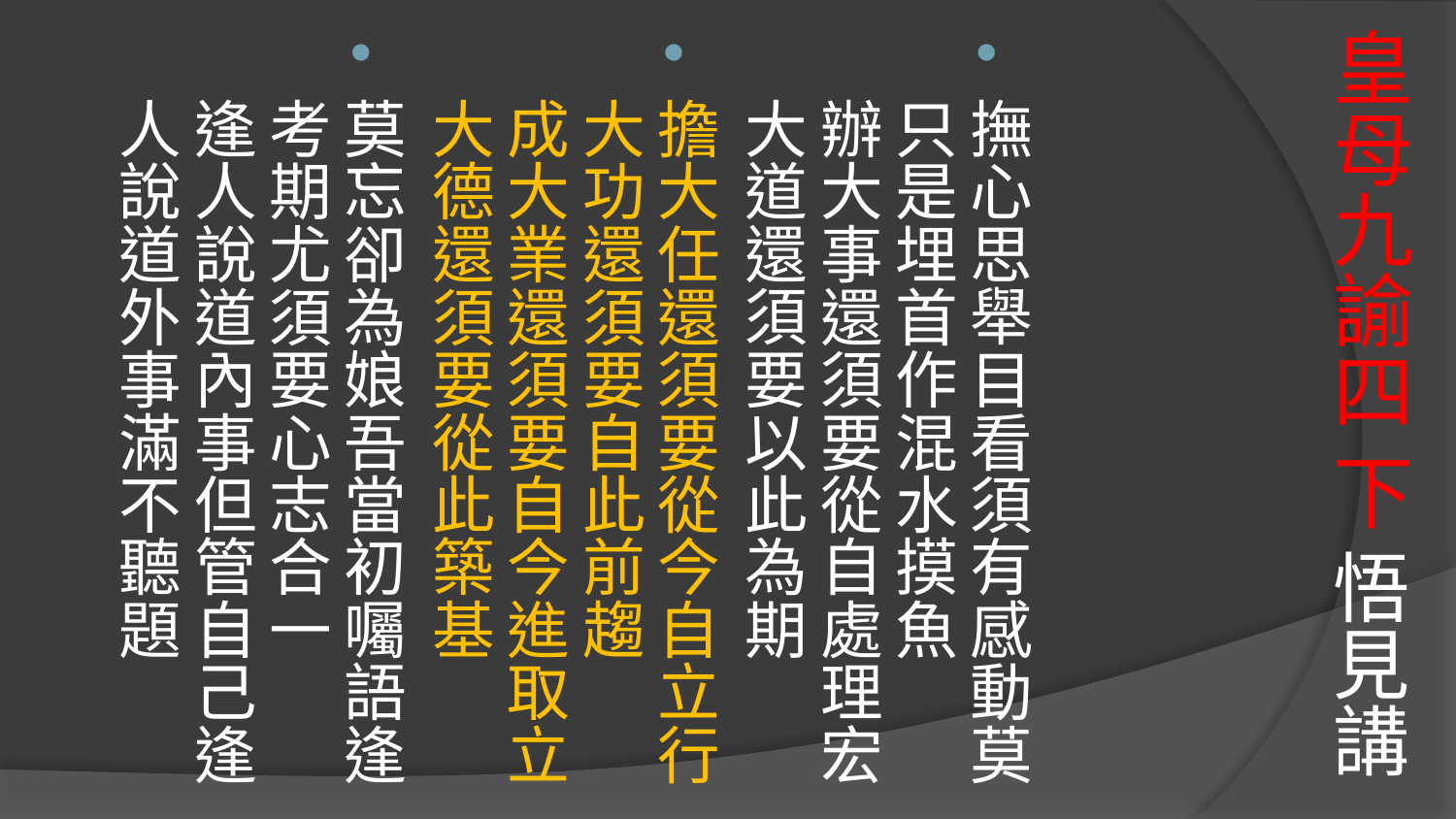

# 皇母九諭四 下 悟見講
撫心思舉目看須有感動莫只是埋首作混水摸魚
辦大事還須要從自處理宏大道還須要以此為期
擔大任還須要從今自立行大功還須要自此前趨
成大業還須要自今進取立大德還須要從此築基
莫忘卻為娘吾當初囑語逢考期尤須要心志合一
逢人說道內事但管自己逢人說道外事滿不聽題